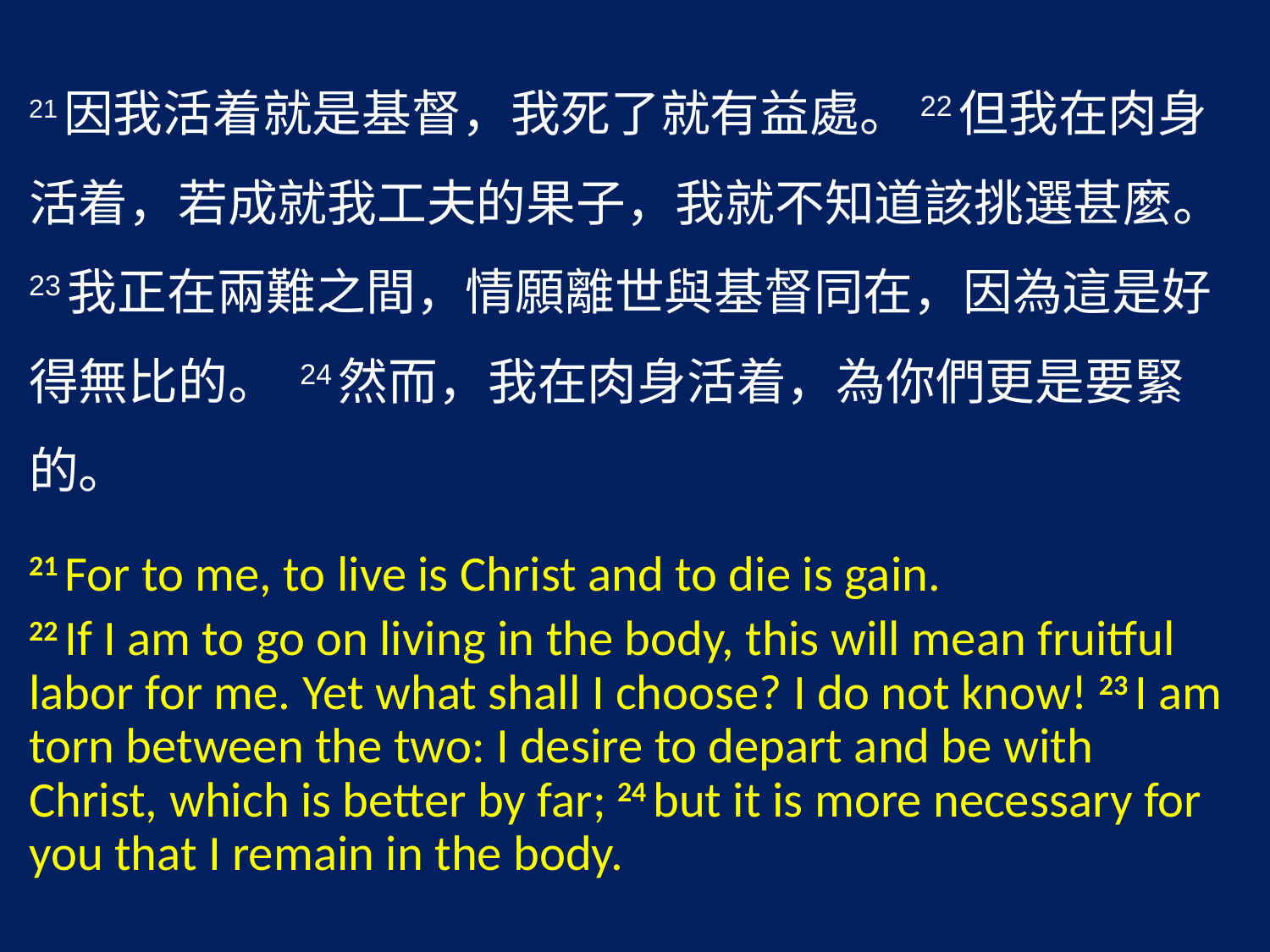

21因我活着就是基督，我死了就有益處。22但我在肉身活着，若成就我工夫的果子，我就不知道該挑選甚麼。 23我正在兩難之間，情願離世與基督同在，因為這是好得無比的。 24然而，我在肉身活着，為你們更是要緊的。
21 For to me, to live is Christ and to die is gain.
22 If I am to go on living in the body, this will mean fruitful labor for me. Yet what shall I choose? I do not know! 23 I am torn between the two: I desire to depart and be with Christ, which is better by far; 24 but it is more necessary for you that I remain in the body.